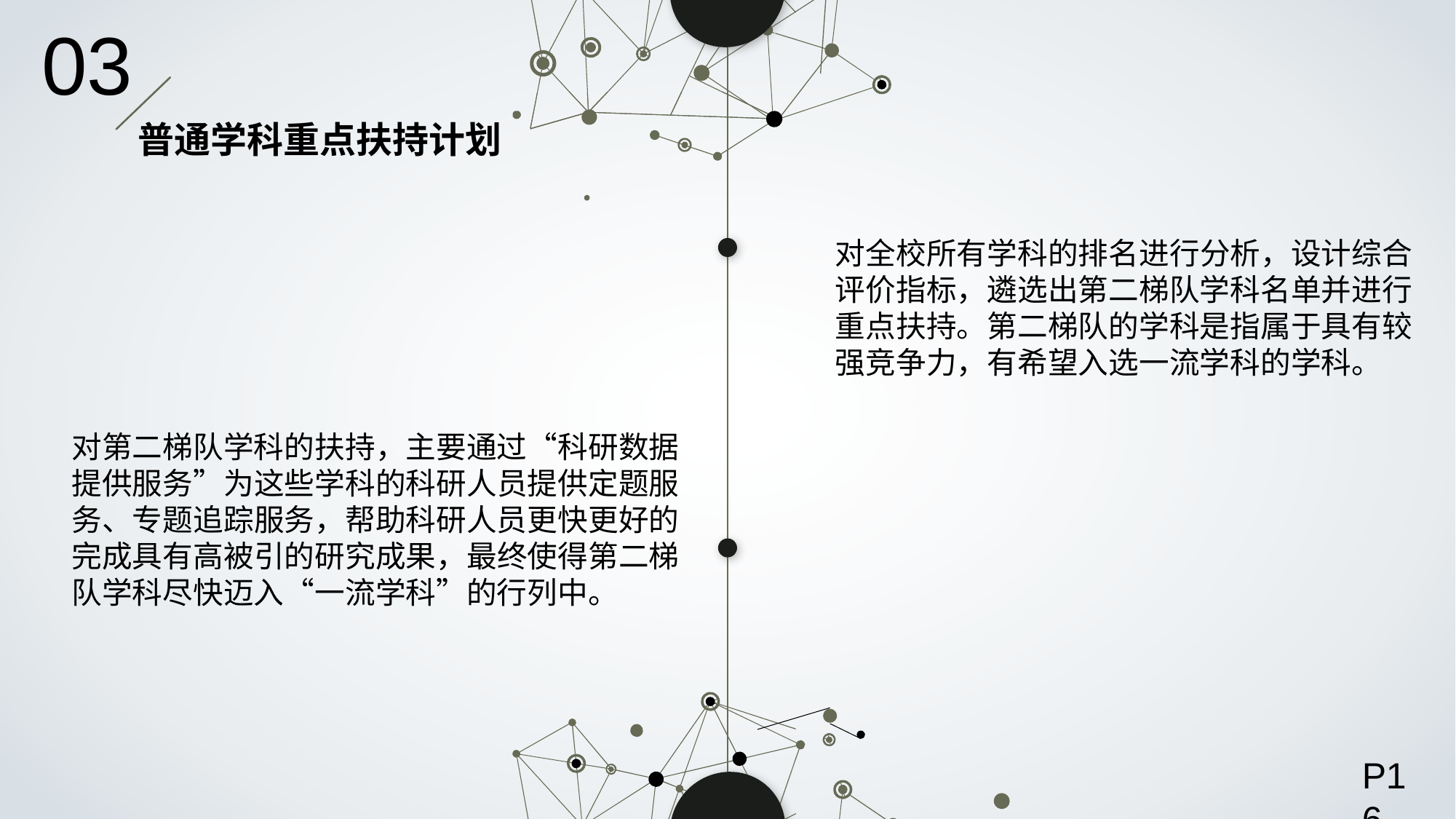

03
普通学科重点扶持计划
对全校所有学科的排名进行分析，设计综合评价指标，遴选出第二梯队学科名单并进行重点扶持。第二梯队的学科是指属于具有较强竞争力，有希望入选一流学科的学科。

对第二梯队学科的扶持，主要通过“科研数据提供服务”为这些学科的科研人员提供定题服务、专题追踪服务，帮助科研人员更快更好的完成具有高被引的研究成果，最终使得第二梯队学科尽快迈入“一流学科”的行列中。

P16